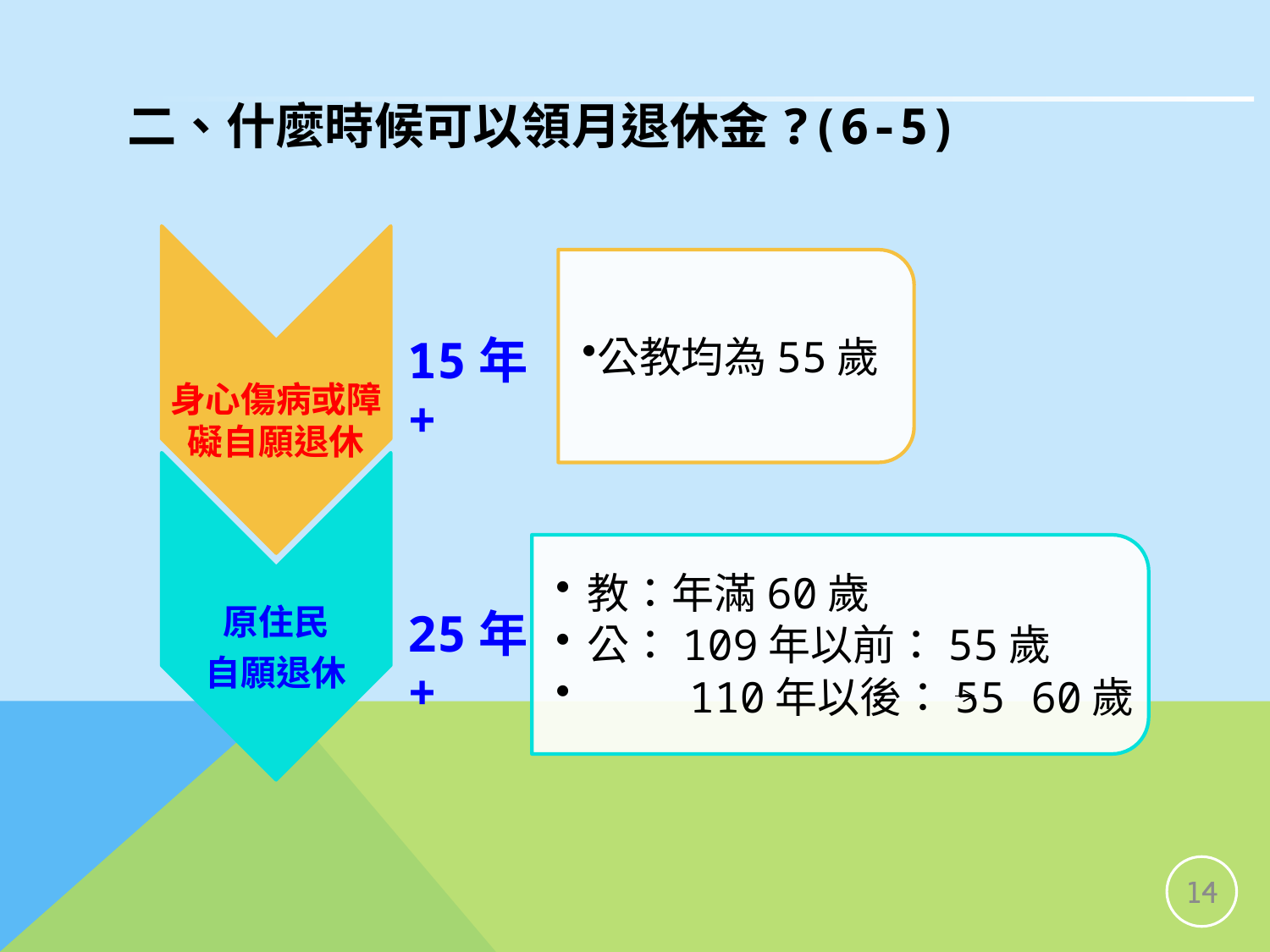

# 二、什麼時候可以領月退休金?(6-5)

身心傷病或障礙自願退休

公教均為55歲

原住民
自願退休

教：年滿60歲
公：109年以前：55歲
    110年以後：55 60歲

15年+
25年+
14